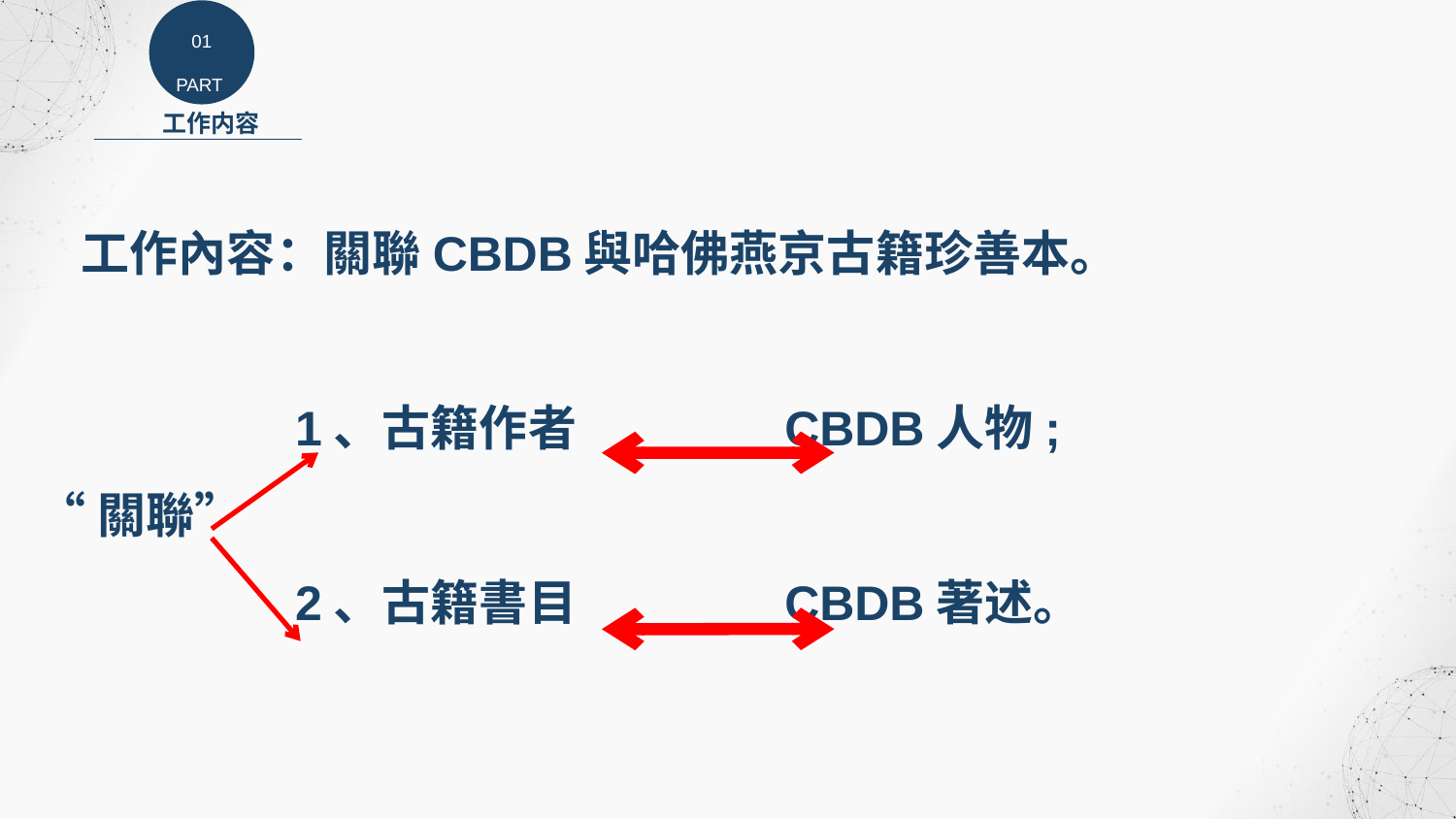

01
PART
工作内容

   工作內容：關聯CBDB與哈佛燕京古籍珍善本。

                   1、古籍作者                  CBDB人物;
“關聯”
                   2、古籍書目                  CBDB著述。